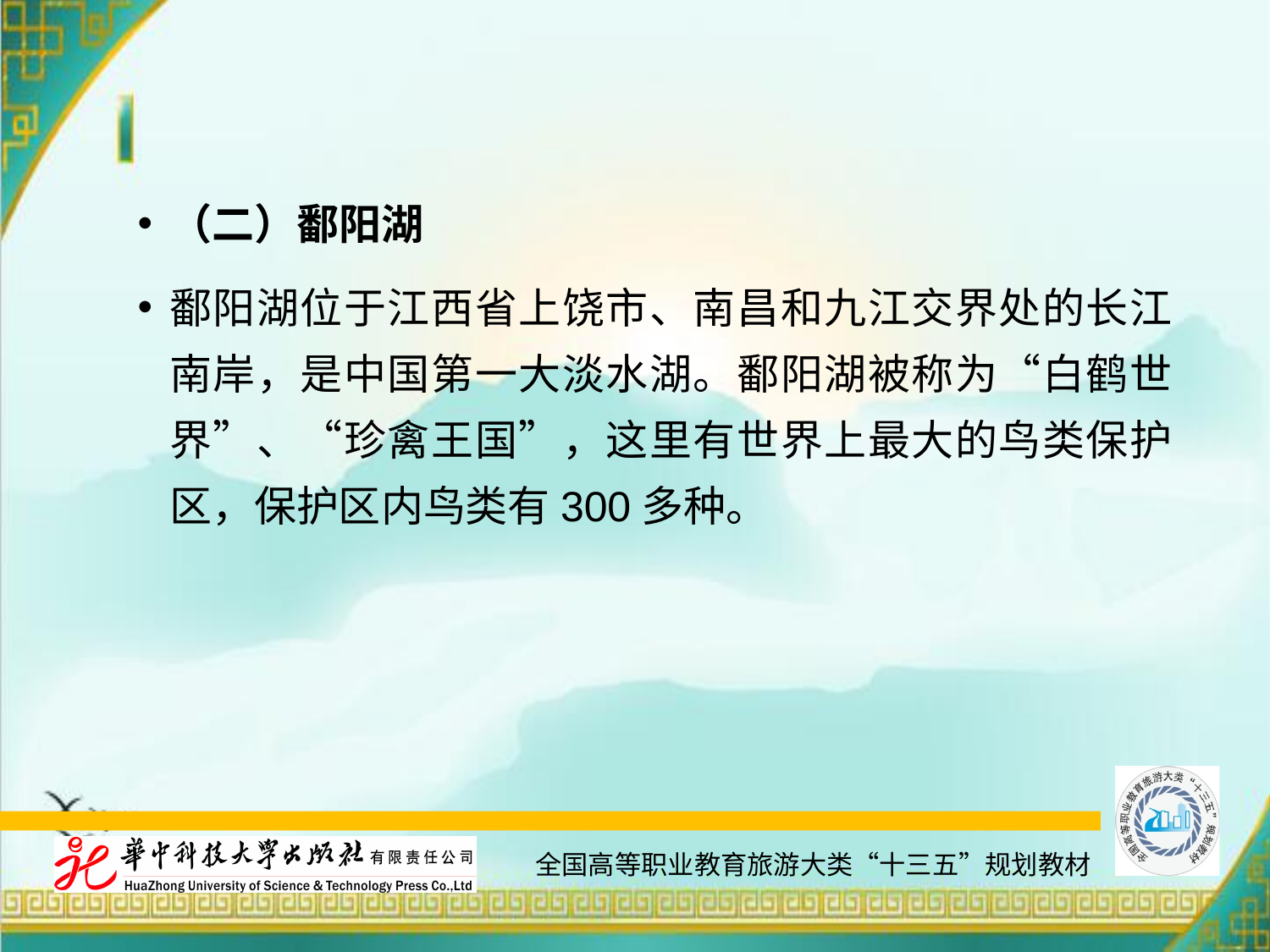

#
（二）鄱阳湖
鄱阳湖位于江西省上饶市、南昌和九江交界处的长江南岸，是中国第一大淡水湖。鄱阳湖被称为“白鹤世界”、“珍禽王国”，这里有世界上最大的鸟类保护区，保护区内鸟类有300多种。